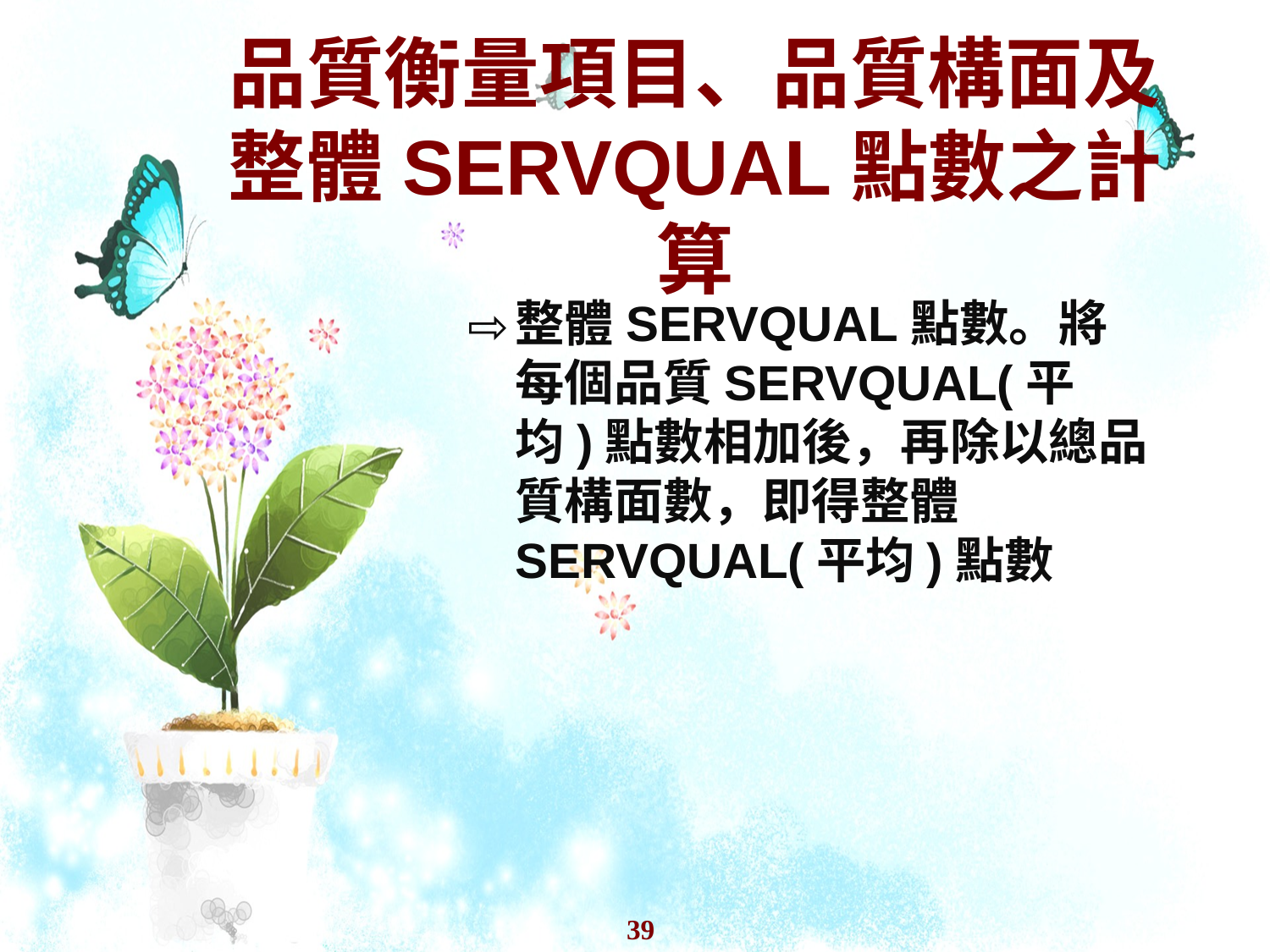

# 品質衡量項目、品質構面及整體SERVQUAL點數之計算
整體SERVQUAL點數。將每個品質SERVQUAL(平均)點數相加後，再除以總品質構面數，即得整體SERVQUAL(平均)點數